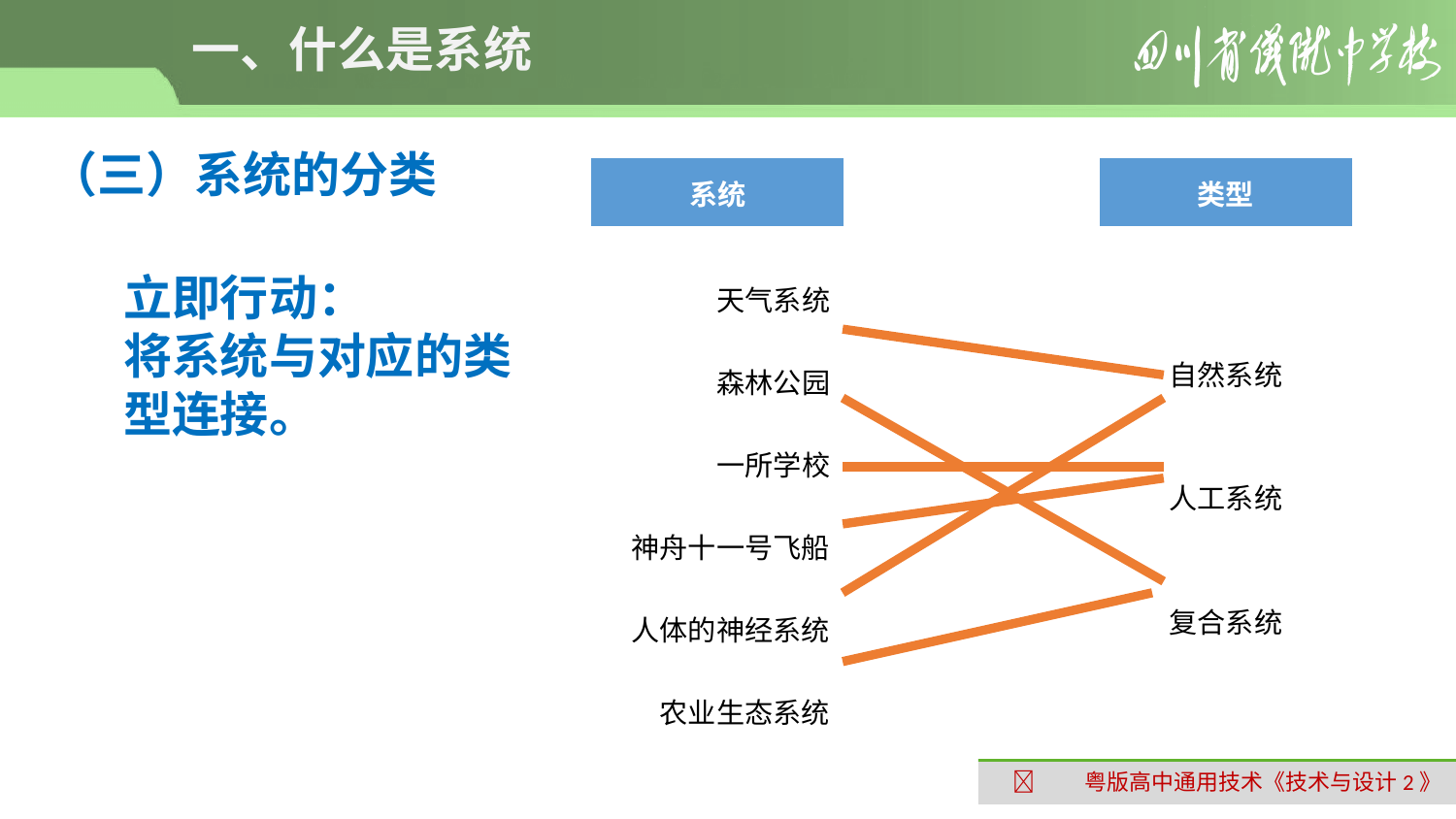

# 一、什么是系统
（三）系统的分类
| 系统 |  | 类型 |
| --- | --- | --- |
| 天气系统 森林公园 一所学校 神舟十一号飞船 人体的神经系统 农业生态系统 |  | 自然系统 人工系统 复合系统 |
立即行动：
将系统与对应的类型连接。